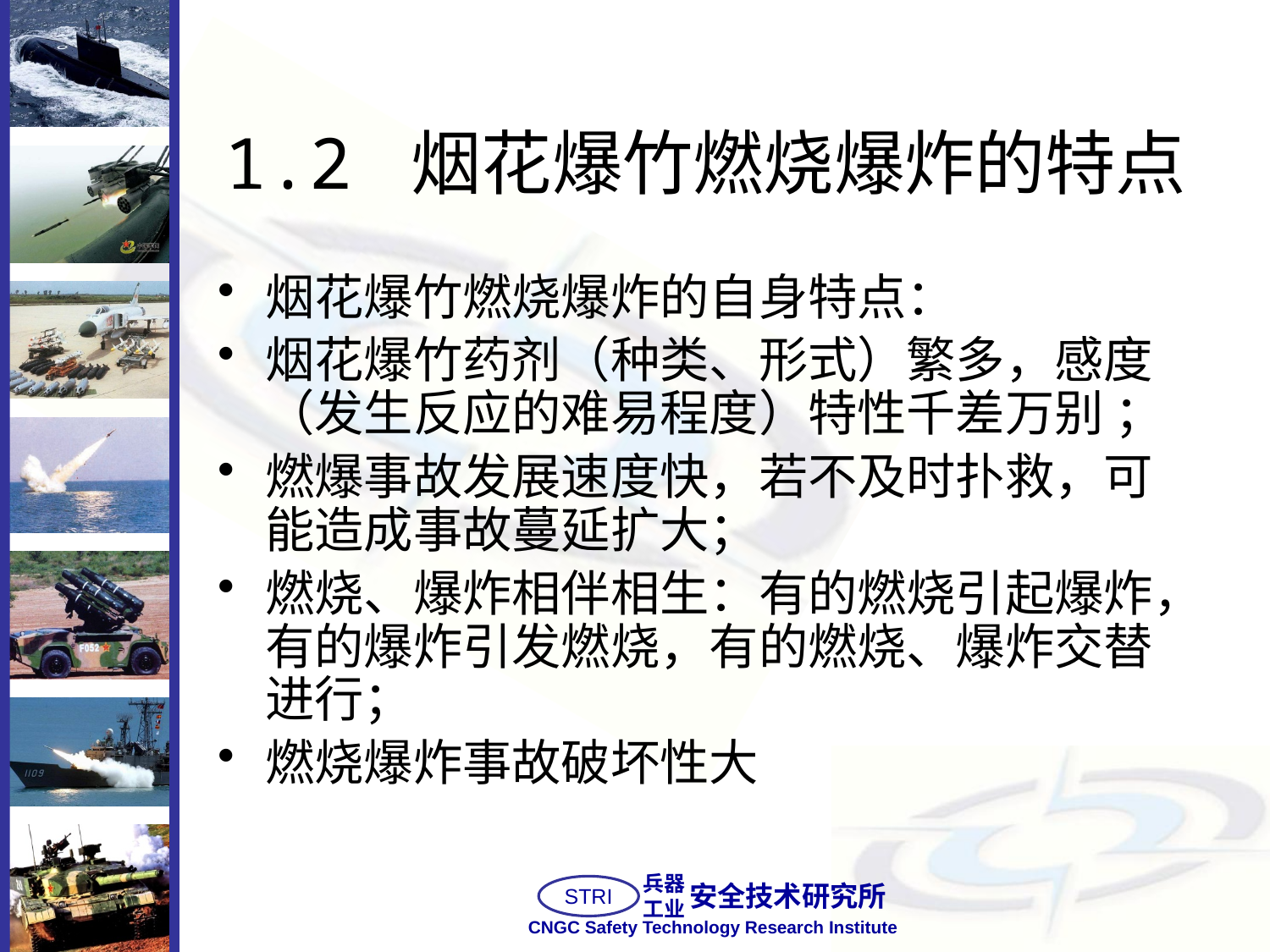

# 1.2 烟花爆竹燃烧爆炸的特点
烟花爆竹燃烧爆炸的自身特点：
烟花爆竹药剂（种类、形式）繁多，感度（发生反应的难易程度）特性千差万别 ；
燃爆事故发展速度快，若不及时扑救，可能造成事故蔓延扩大；
燃烧、爆炸相伴相生：有的燃烧引起爆炸，有的爆炸引发燃烧，有的燃烧、爆炸交替进行；
燃烧爆炸事故破坏性大